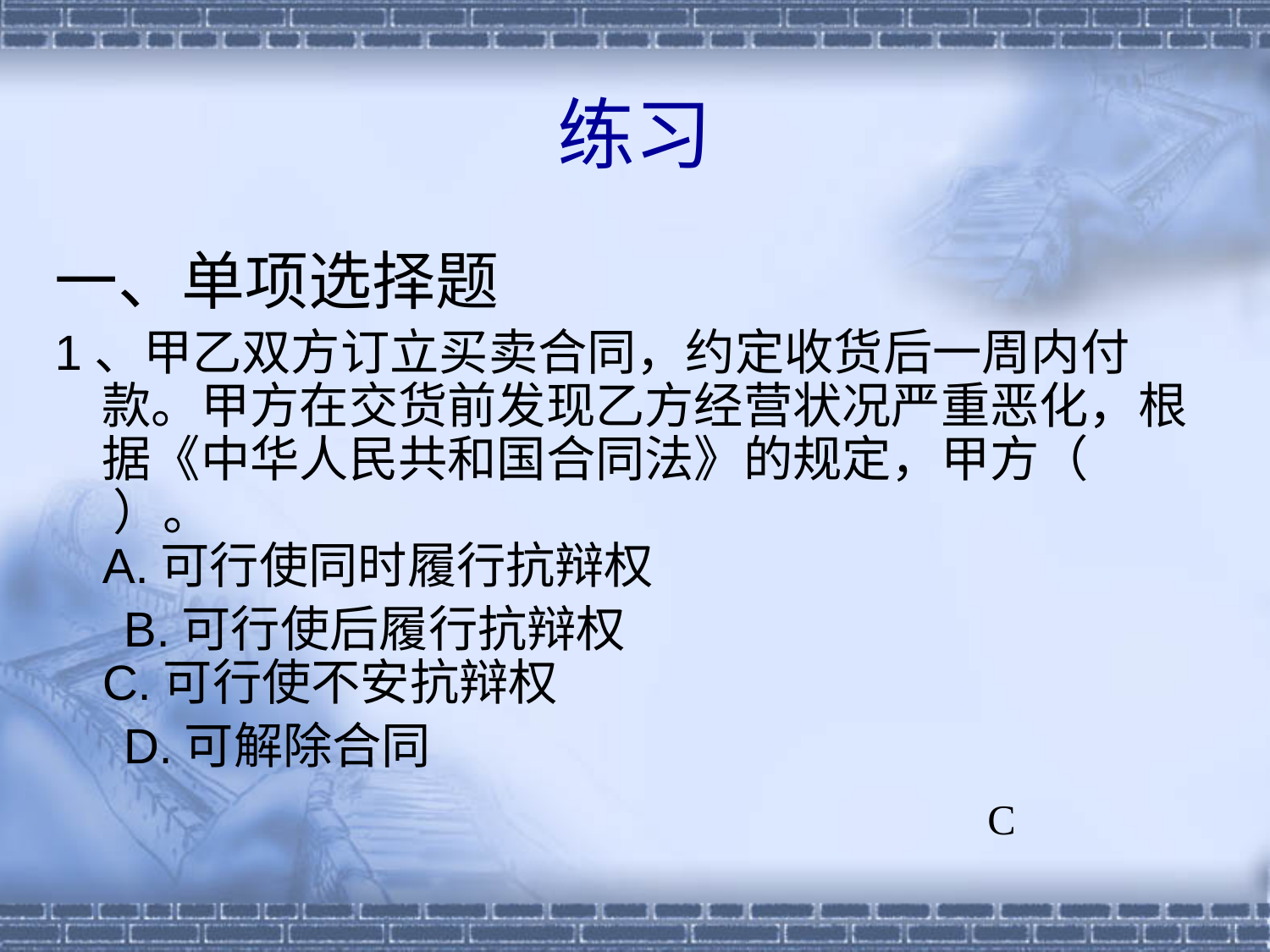

# 练习
一、单项选择题
1、甲乙双方订立买卖合同，约定收货后一周内付款。甲方在交货前发现乙方经营状况严重恶化，根据《中华人民共和国合同法》的规定，甲方（        ）。
A.可行使同时履行抗辩权
     B.可行使后履行抗辩权
C.可行使不安抗辩权
     D.可解除合同

C